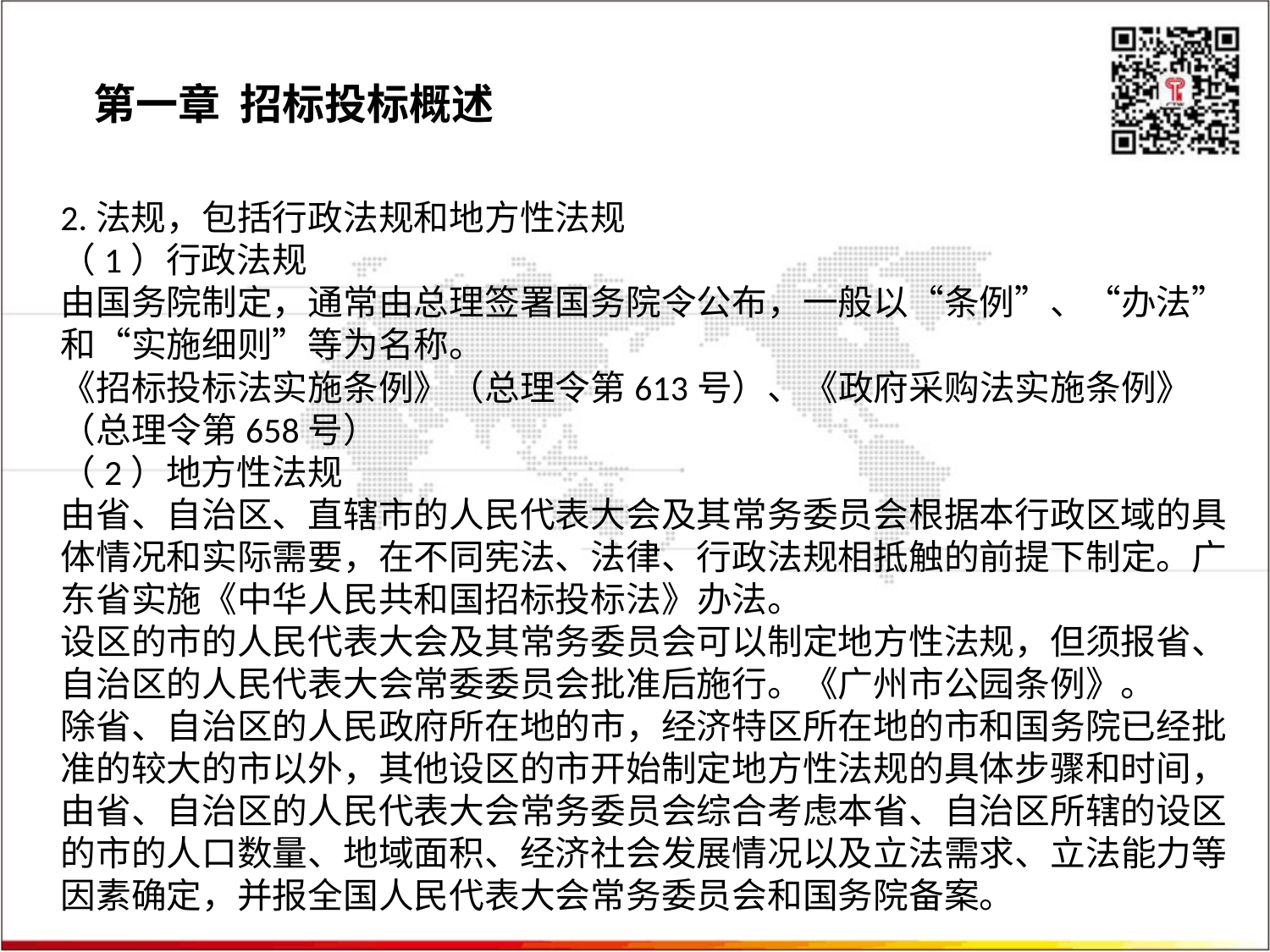

第一章  招标投标概述
2.法规，包括行政法规和地方性法规
（1）行政法规
由国务院制定，通常由总理签署国务院令公布，一般以“条例”、“办法”和“实施细则”等为名称。
《招标投标法实施条例》（总理令第613号）、《政府采购法实施条例》（总理令第658号）
（2）地方性法规
由省、自治区、直辖市的人民代表大会及其常务委员会根据本行政区域的具体情况和实际需要，在不同宪法、法律、行政法规相抵触的前提下制定。广东省实施《中华人民共和国招标投标法》办法。
设区的市的人民代表大会及其常务委员会可以制定地方性法规，但须报省、自治区的人民代表大会常委委员会批准后施行。《广州市公园条例》。
除省、自治区的人民政府所在地的市，经济特区所在地的市和国务院已经批准的较大的市以外，其他设区的市开始制定地方性法规的具体步骤和时间，由省、自治区的人民代表大会常务委员会综合考虑本省、自治区所辖的设区的市的人口数量、地域面积、经济社会发展情况以及立法需求、立法能力等因素确定，并报全国人民代表大会常务委员会和国务院备案。